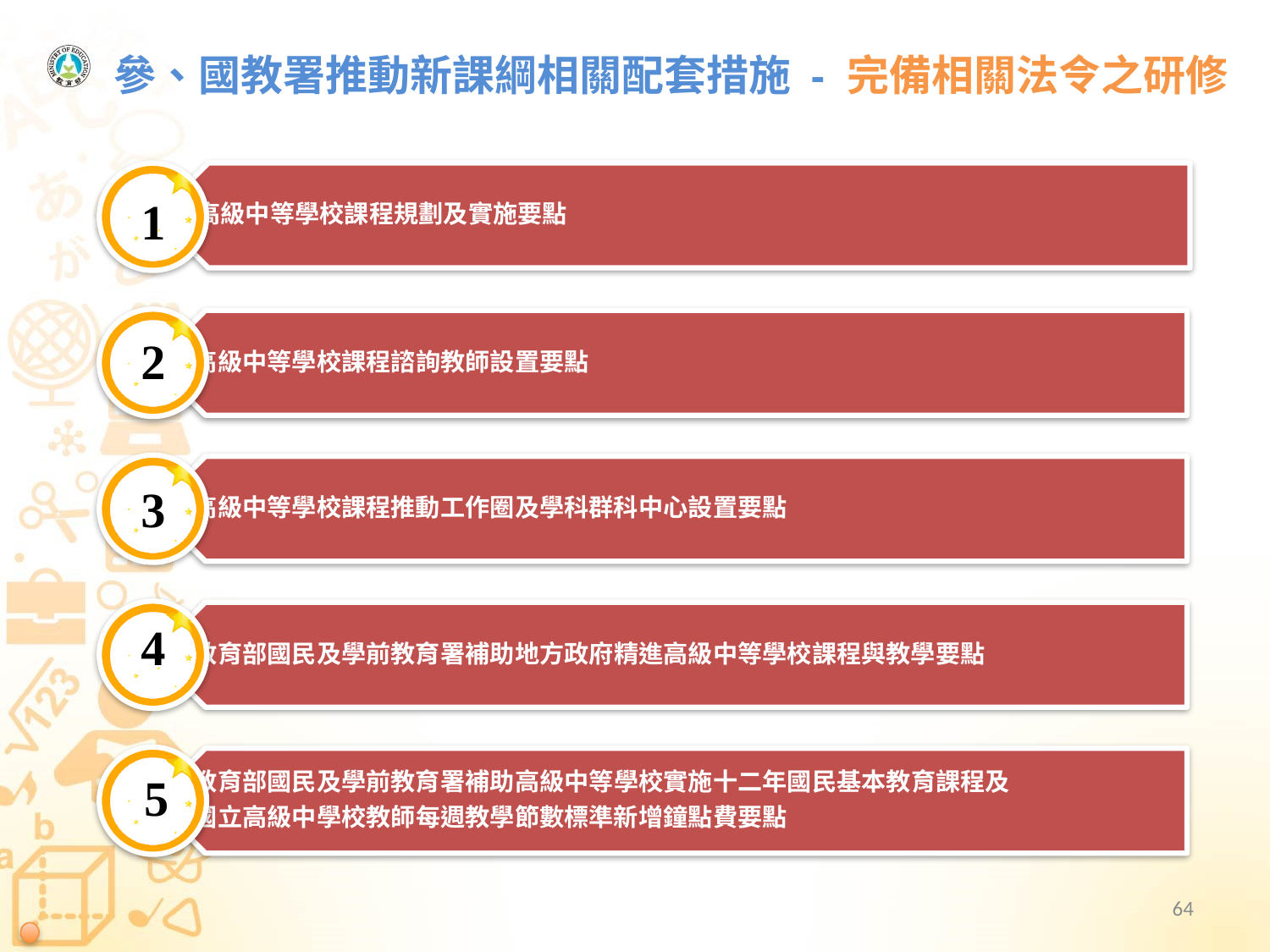

參、國教署推動新課綱相關配套措施 - 完備相關法令之研修
高級中等學校課程規劃及實施要點
高級中等學校課程諮詢教師設置要點
高級中等學校課程推動工作圈及學科群科中心設置要點
教育部國民及學前教育署補助地方政府精進高級中等學校課程與教學要點
教育部國民及學前教育署補助高級中等學校實施十二年國民基本教育課程及
國立高級中學校教師每週教學節數標準新增鐘點費要點
1
2
3
4
5
64